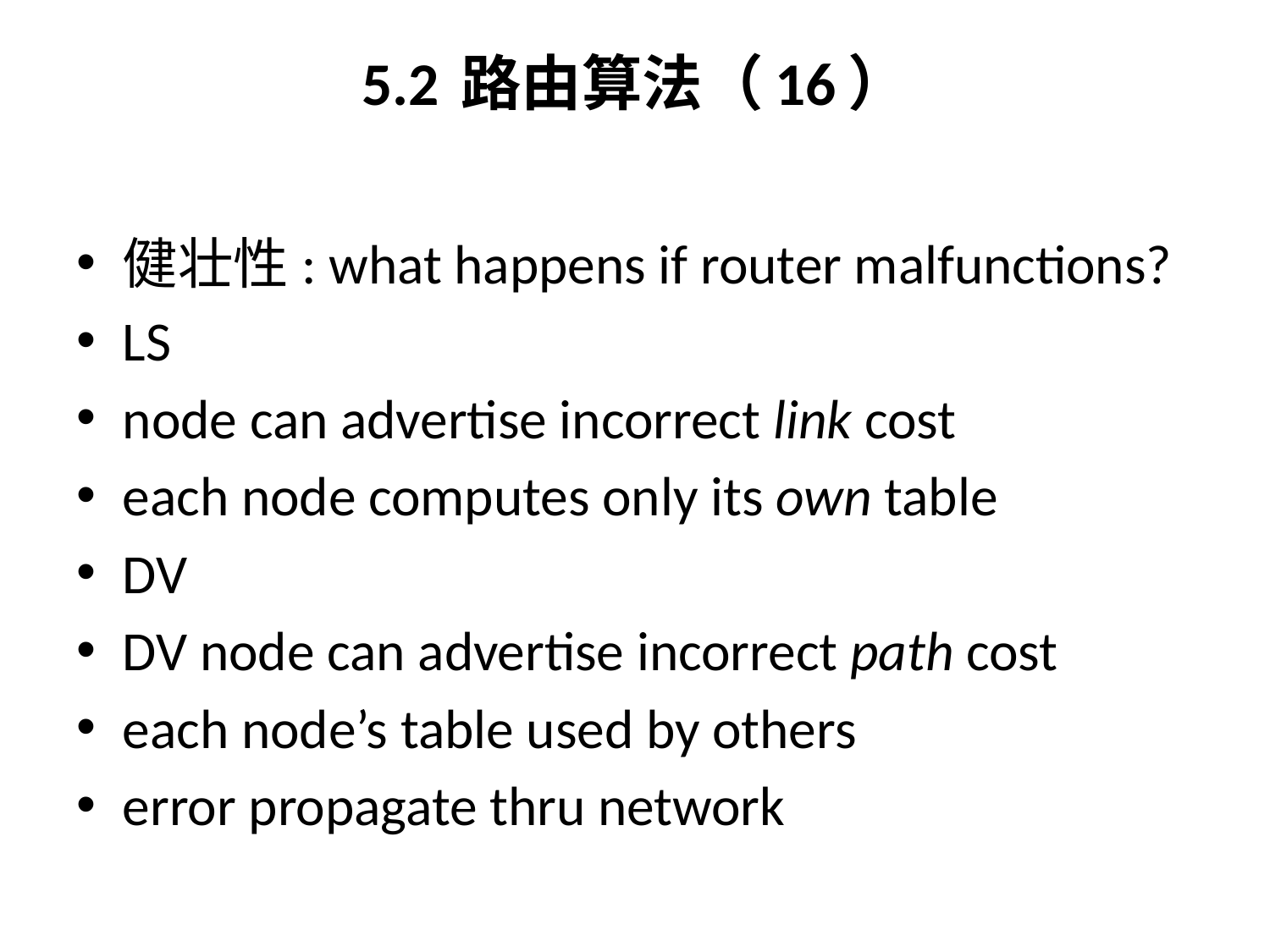

# 5.2	路由算法（16）
健壮性: what happens if router malfunctions?
LS
node can advertise incorrect link cost
each node computes only its own table
DV
DV node can advertise incorrect path cost
each node’s table used by others
error propagate thru network